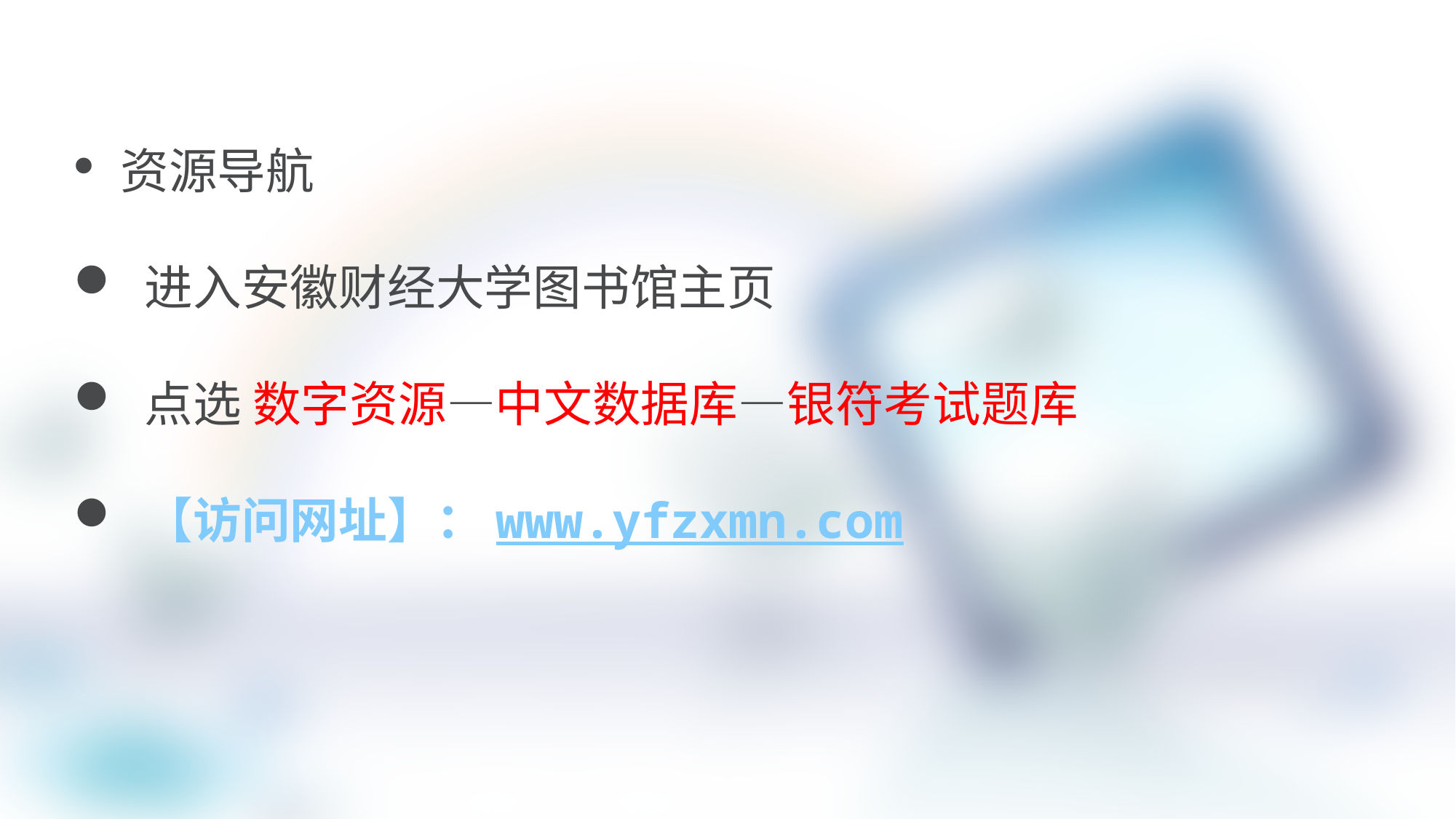

资源导航
 进入安徽财经大学图书馆主页
 点选 数字资源—中文数据库—银符考试题库
 【访问网址】：www.yfzxmn.com